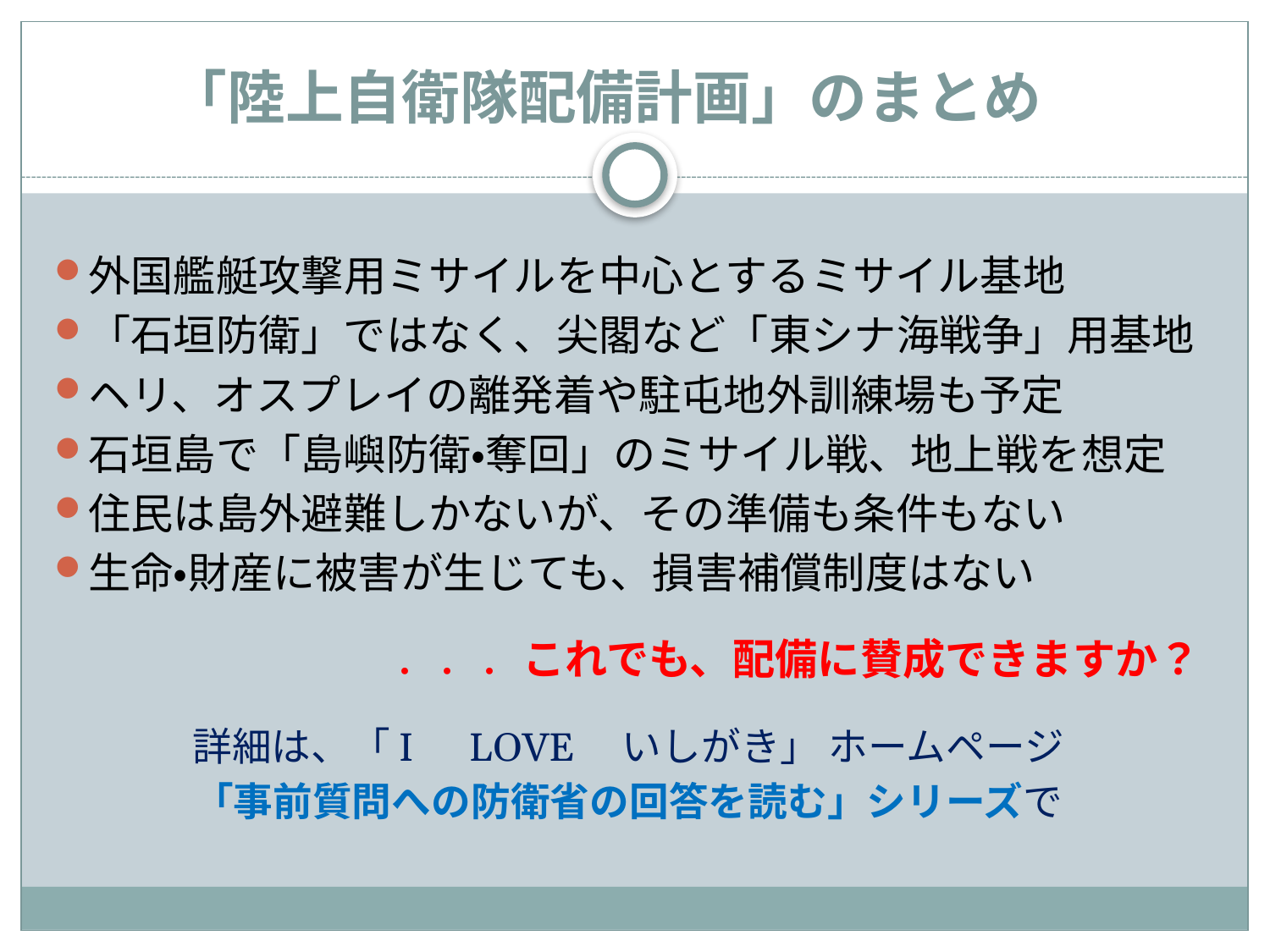

# 「陸上自衛隊配備計画」のまとめ

外国艦艇攻撃用ミサイルを中心とするミサイル基地
「石垣防衛」ではなく、尖閣など「東シナ海戦争」用基地
ヘリ、オスプレイの離発着や駐屯地外訓練場も予定
石垣島で「島嶼防衛・奪回」のミサイル戦、地上戦を想定
住民は島外避難しかないが、その準備も条件もない
生命・財産に被害が生じても、損害補償制度はない

　　　　　　　　．．．これでも、配備に賛成できますか？

詳細は、「I　LOVE　いしがき」 ホームページ
「事前質問への防衛省の回答を読む」シリーズで